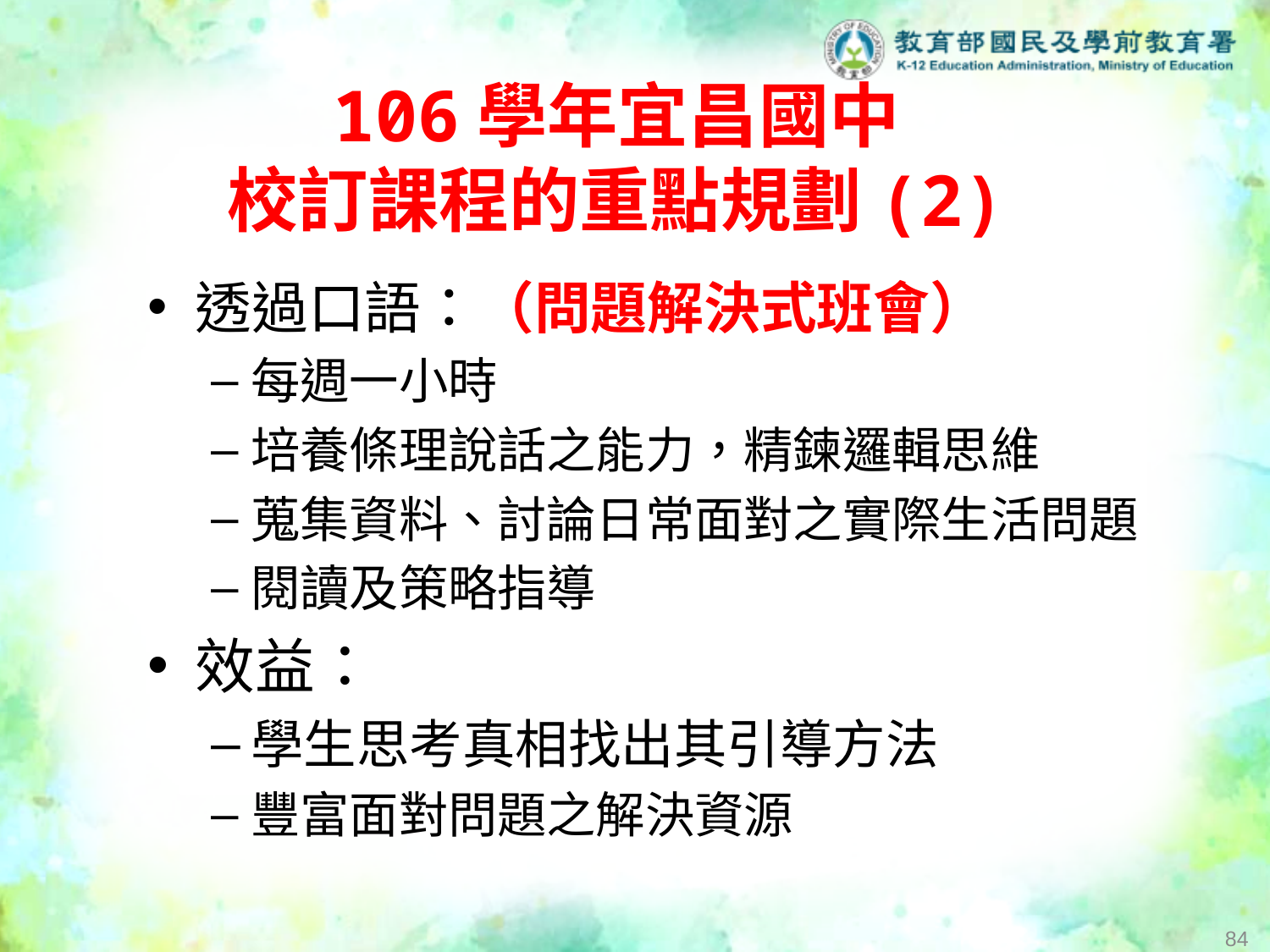

# 106學年宜昌國中 校訂課程的重點規劃(2)
透過口語：（問題解決式班會）
每週一小時
培養條理說話之能力，精鍊邏輯思維
蒐集資料、討論日常面對之實際生活問題
閱讀及策略指導
效益：
學生思考真相找出其引導方法
豐富面對問題之解決資源

84